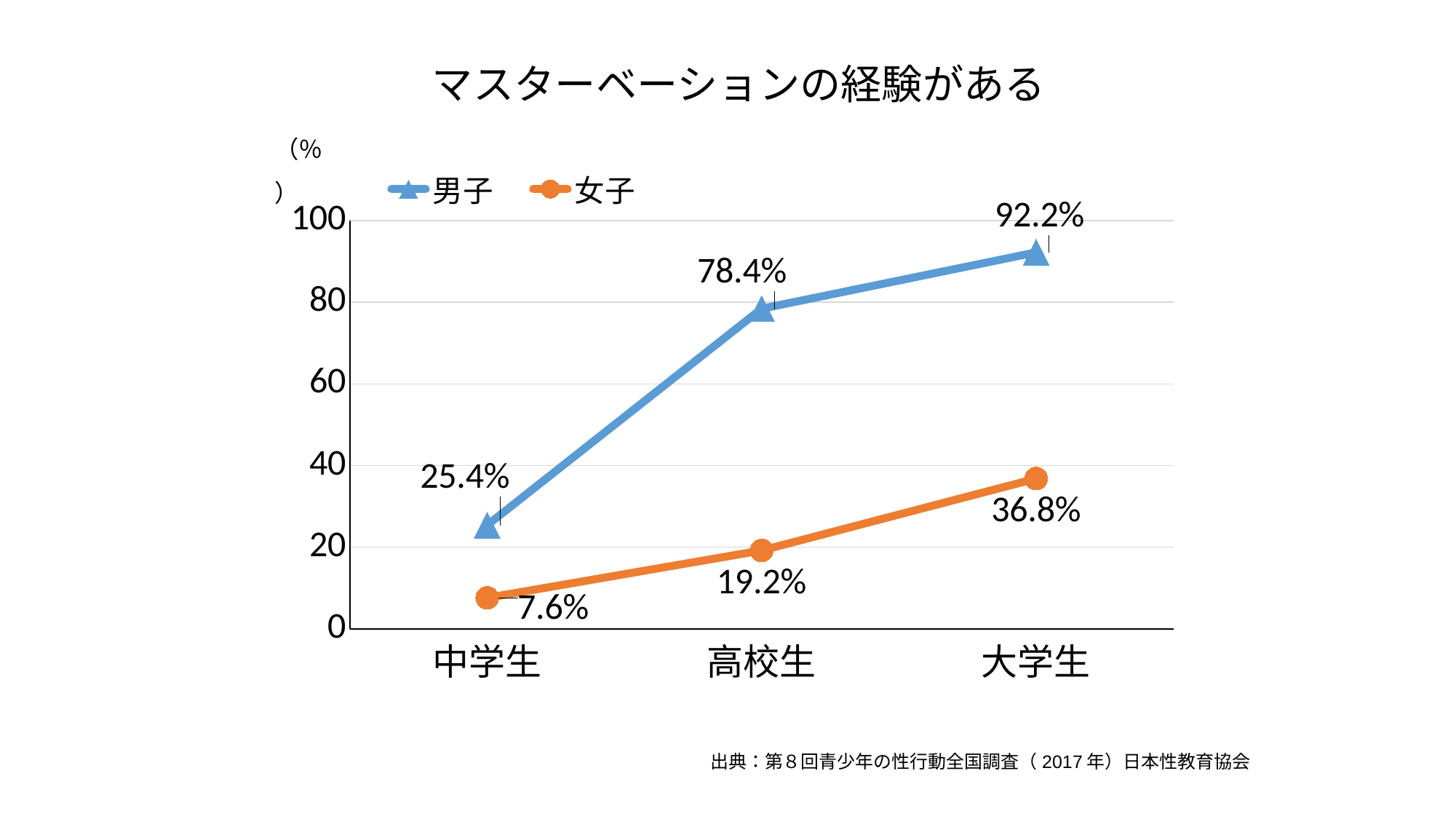

マスターベーションの経験がある
（％）

### Chart

| Category | 男子 | 女子 |
|---|---|---|
| 中学生 | 25.4 | 7.6 |
| 高校生 | 78.4 | 19.2 |
| 大学生 | 92.2 | 36.8 |
出典：第８回青少年の性行動全国調査（2017年）日本性教育協会